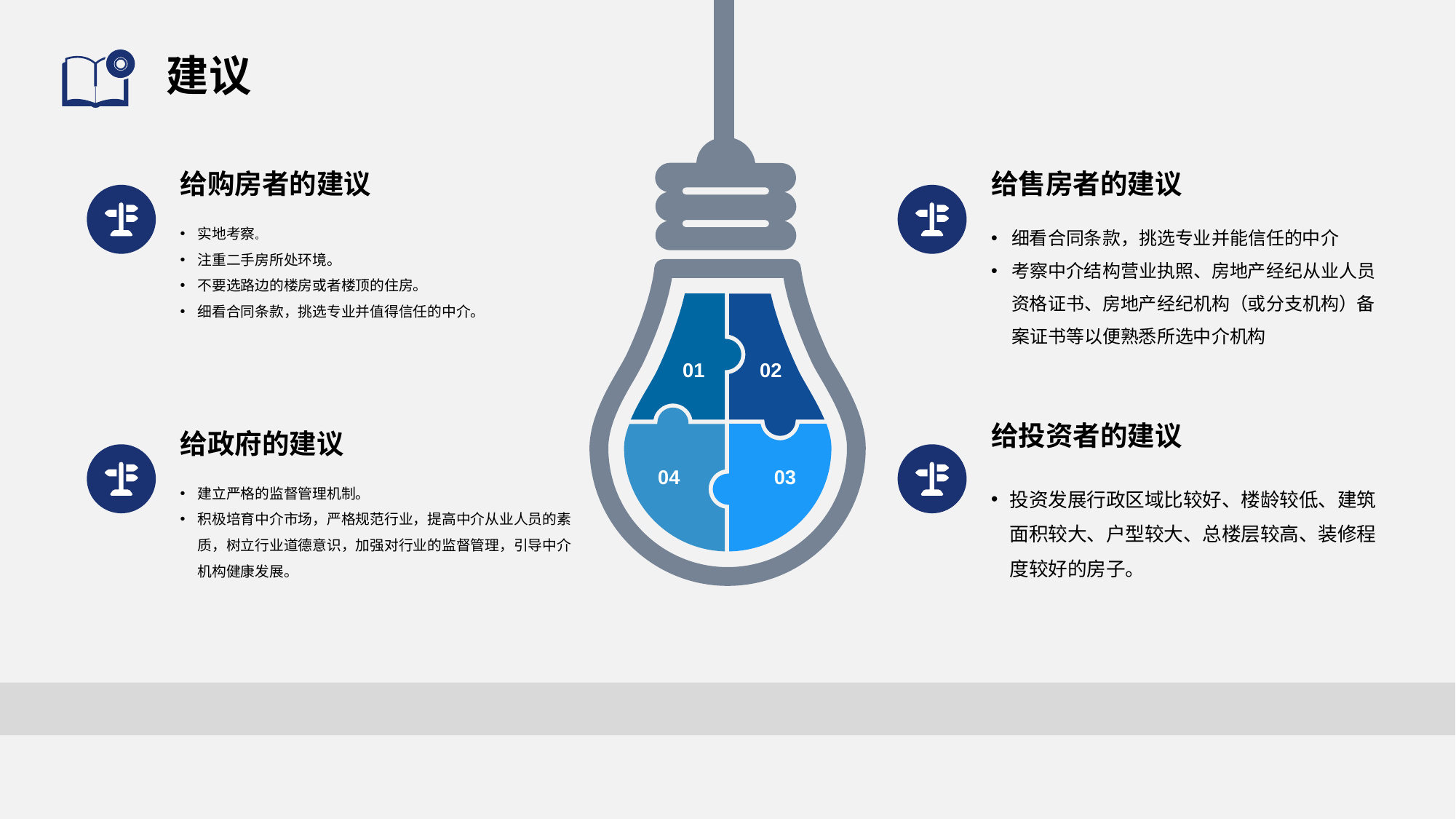

# 建议

给购房者的建议
给售房者的建议

实地考察。
注重二手房所处环境。
不要选路边的楼房或者楼顶的住房。
细看合同条款，挑选专业并值得信任的中介。
细看合同条款，挑选专业并能信任的中介
考察中介结构营业执照、房地产经纪从业人员资格证书、房地产经纪机构（或分支机构）备案证书等以便熟悉所选中介机构

01
02

给投资者的建议
给政府的建议

04
03

建立严格的监督管理机制。
积极培育中介市场，严格规范行业，提高中介从业人员的素质，树立行业道德意识，加强对行业的监督管理，引导中介机构健康发展。

投资发展行政区域比较好、楼龄较低、建筑面积较大、户型较大、总楼层较高、装修程度较好的房子。